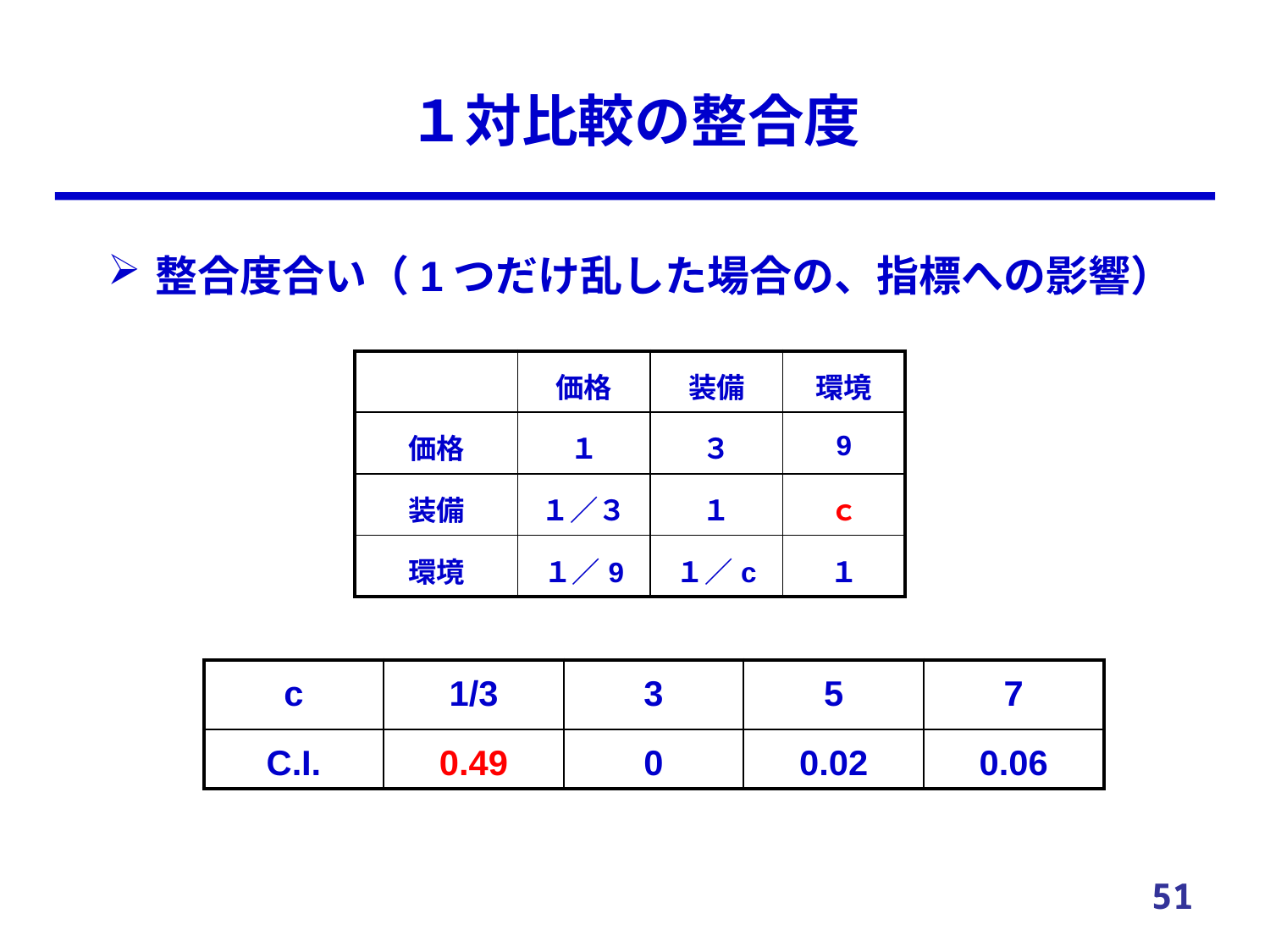

# １対比較の整合度
整合度合い（1つだけ乱した場合の、指標への影響）

|  | 価格 | 装備 | 環境 |
| --- | --- | --- | --- |
| 価格 | １ | ３ | 9 |
| 装備 | １／３ | １ | ｃ |
| 環境 | １／9 | １／c | １ |
| c | 1/3 | 3 | 5 | 7 |
| --- | --- | --- | --- | --- |
| C.I. | 0.49 | 0 | 0.02 | 0.06 |
51